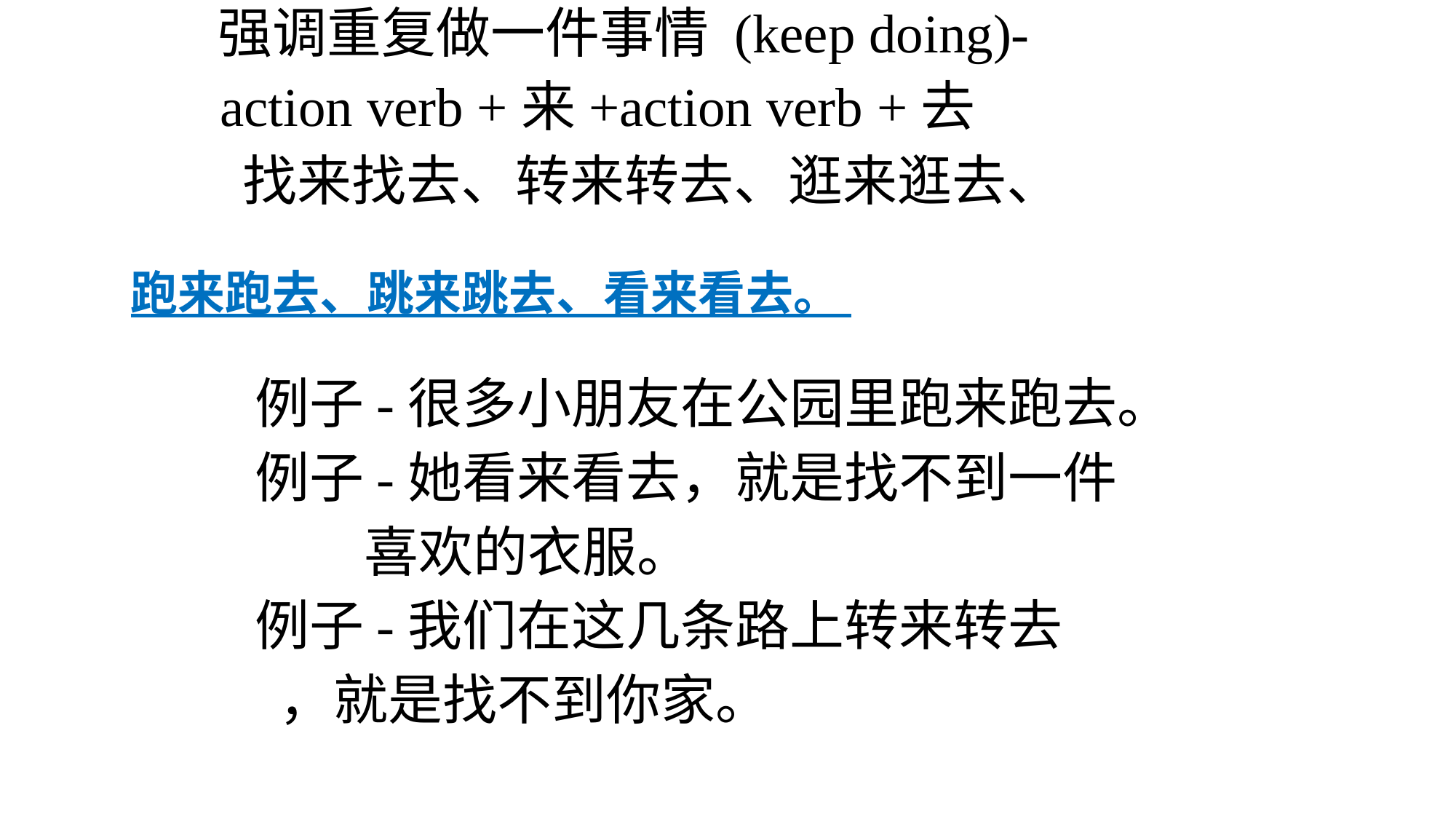

强调重复做一件事情 (keep doing)-
  action verb +来+action verb +去
   找来找去、转来转去、逛来逛去、

    例子-很多小朋友在公园里跑来跑去。
    例子-她看来看去，就是找不到一件
             喜欢的衣服。
    例子-我们在这几条路上转来转去
      ，就是找不到你家。

# 跑来跑去、跳来跳去、看来看去。